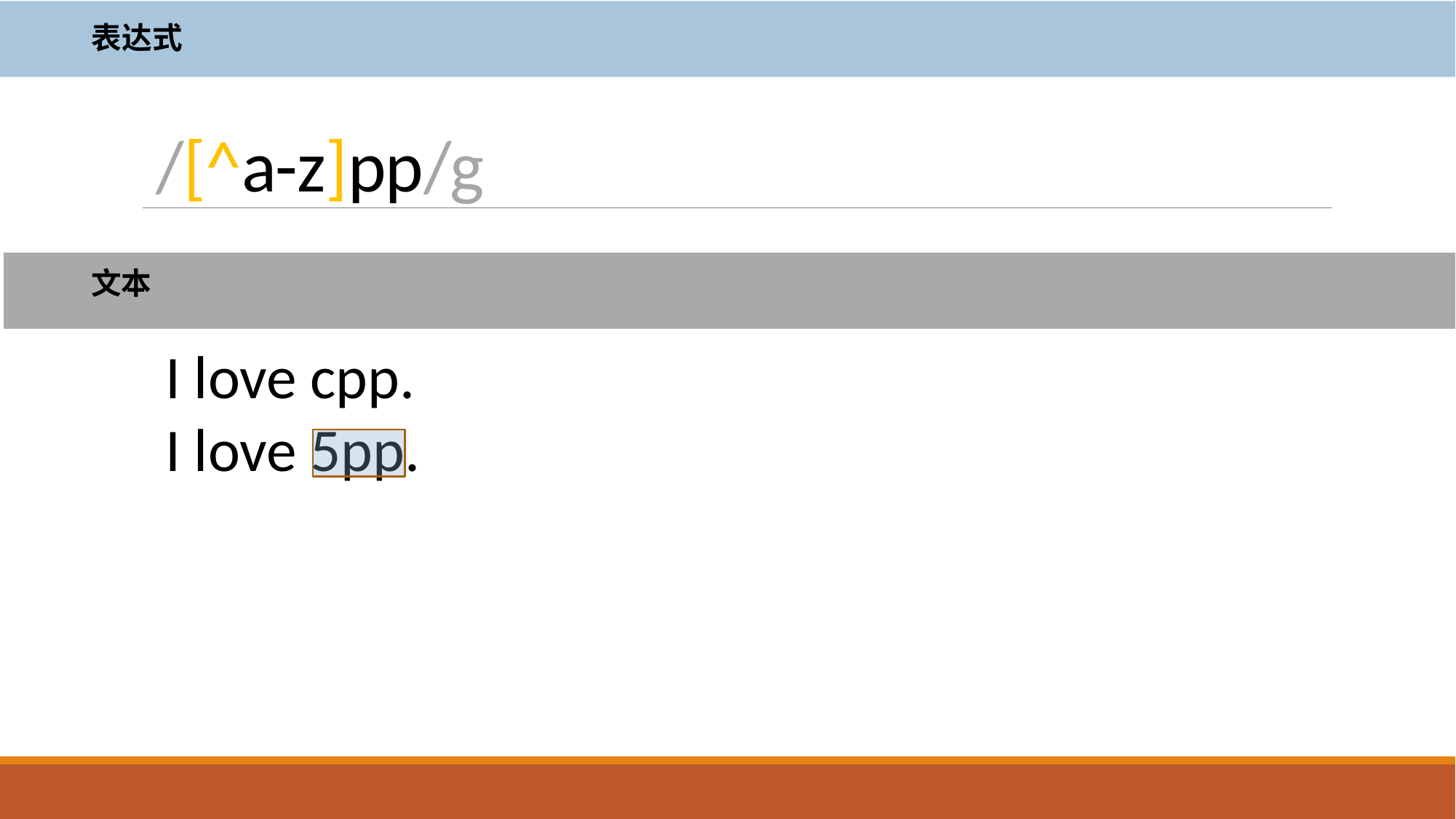

表达式
# /[^a-z]pp/g

文本
I love cpp.
I love 5pp.